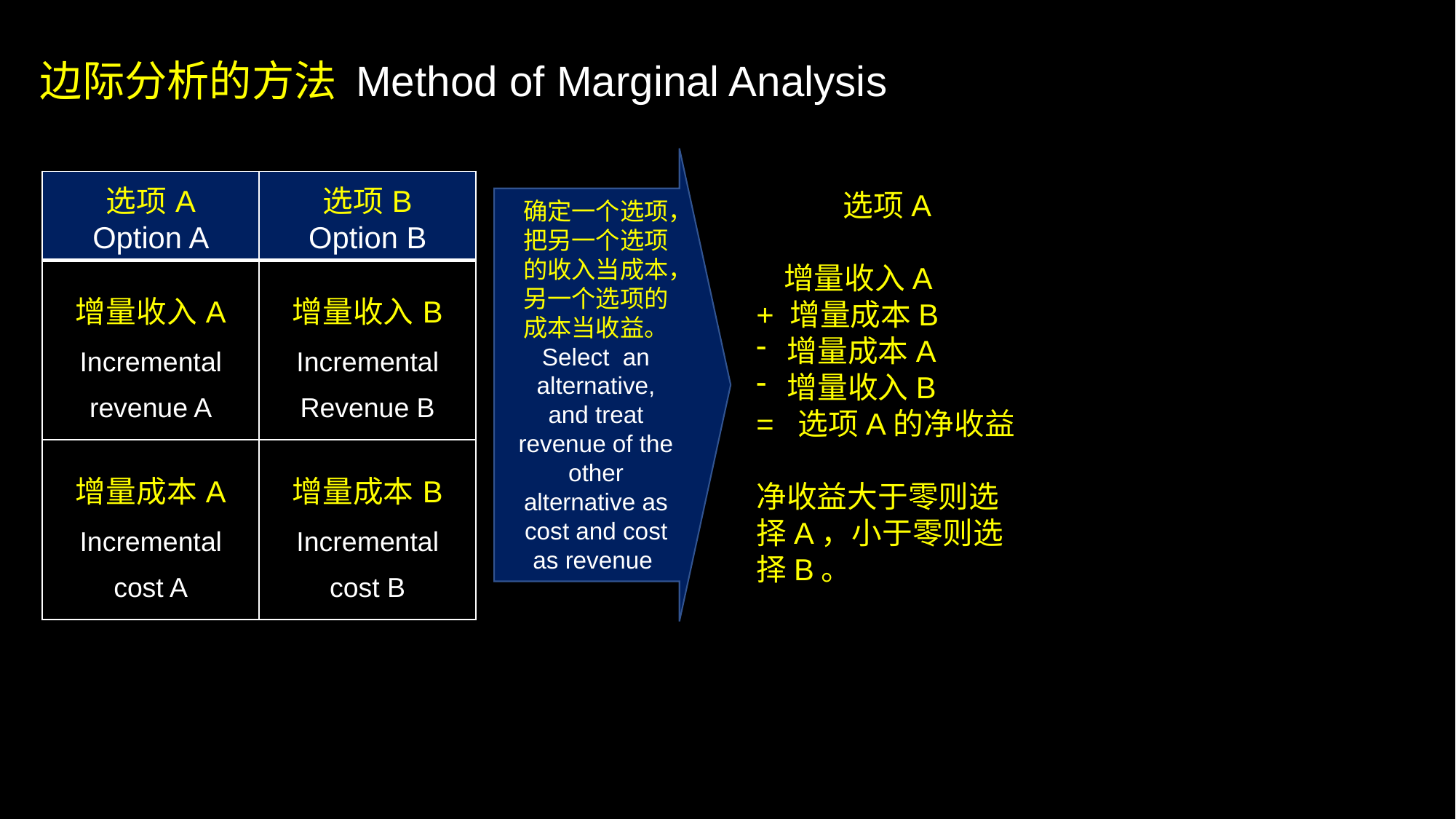

边际分析的方法 Method of Marginal Analysis
确定一个选项，把另一个选项的收入当成本，另一个选项的成本当收益。
Select  an alternative, and treat revenue of the other alternative as cost and cost as revenue
| 选项A Option A | 选项B Option B |
| --- | --- |
| 增量收入A Incremental revenue A | 增量收入B Incremental Revenue B |
| 增量成本A Incremental cost A | 增量成本B Incremental cost B |
选项A

   增量收入A
+ 增量成本B
  增量成本A
  增量收入B
=  选项A的净收益

净收益大于零则选择A，小于零则选择B。